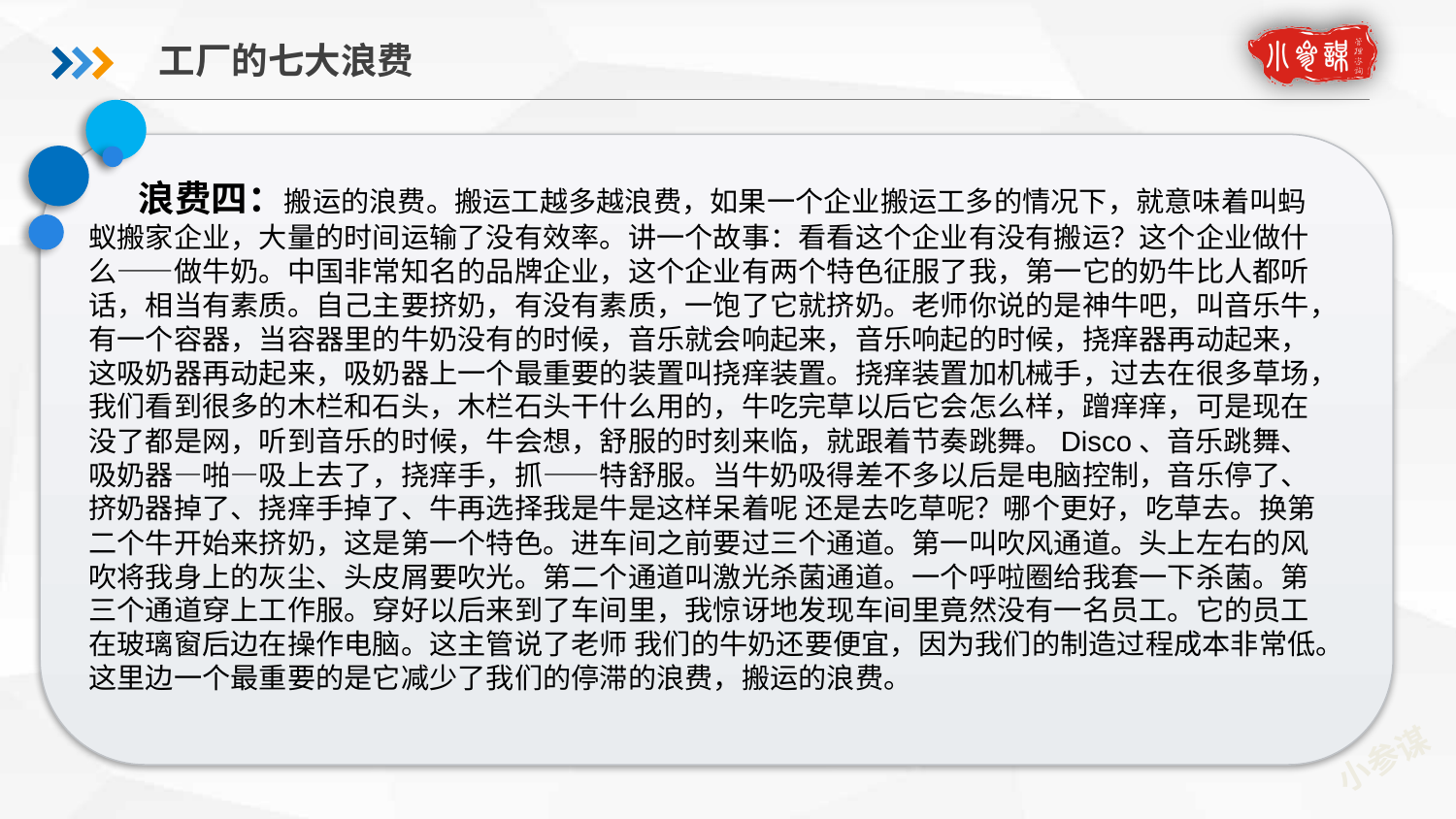

工厂的七大浪费

     浪费四：搬运的浪费。搬运工越多越浪费，如果一个企业搬运工多的情况下，就意味着叫蚂蚁搬家企业，大量的时间运输了没有效率。讲一个故事：看看这个企业有没有搬运？这个企业做什么——做牛奶。中国非常知名的品牌企业，这个企业有两个特色征服了我，第一它的奶牛比人都听话，相当有素质。自己主要挤奶，有没有素质，一饱了它就挤奶。老师你说的是神牛吧，叫音乐牛，有一个容器，当容器里的牛奶没有的时候，音乐就会响起来，音乐响起的时候，挠痒器再动起来，这吸奶器再动起来，吸奶器上一个最重要的装置叫挠痒装置。挠痒装置加机械手，过去在很多草场，我们看到很多的木栏和石头，木栏石头干什么用的，牛吃完草以后它会怎么样，蹭痒痒，可是现在没了都是网，听到音乐的时候，牛会想，舒服的时刻来临，就跟着节奏跳舞。Disco、音乐跳舞、吸奶器—啪—吸上去了，挠痒手，抓——特舒服。当牛奶吸得差不多以后是电脑控制，音乐停了、挤奶器掉了、挠痒手掉了、牛再选择我是牛是这样呆着呢 还是去吃草呢？哪个更好，吃草去。换第二个牛开始来挤奶，这是第一个特色。进车间之前要过三个通道。第一叫吹风通道。头上左右的风吹将我身上的灰尘、头皮屑要吹光。第二个通道叫激光杀菌通道。一个呼啦圈给我套一下杀菌。第三个通道穿上工作服。穿好以后来到了车间里，我惊讶地发现车间里竟然没有一名员工。它的员工在玻璃窗后边在操作电脑。这主管说了老师 我们的牛奶还要便宜，因为我们的制造过程成本非常低。这里边一个最重要的是它减少了我们的停滞的浪费，搬运的浪费。